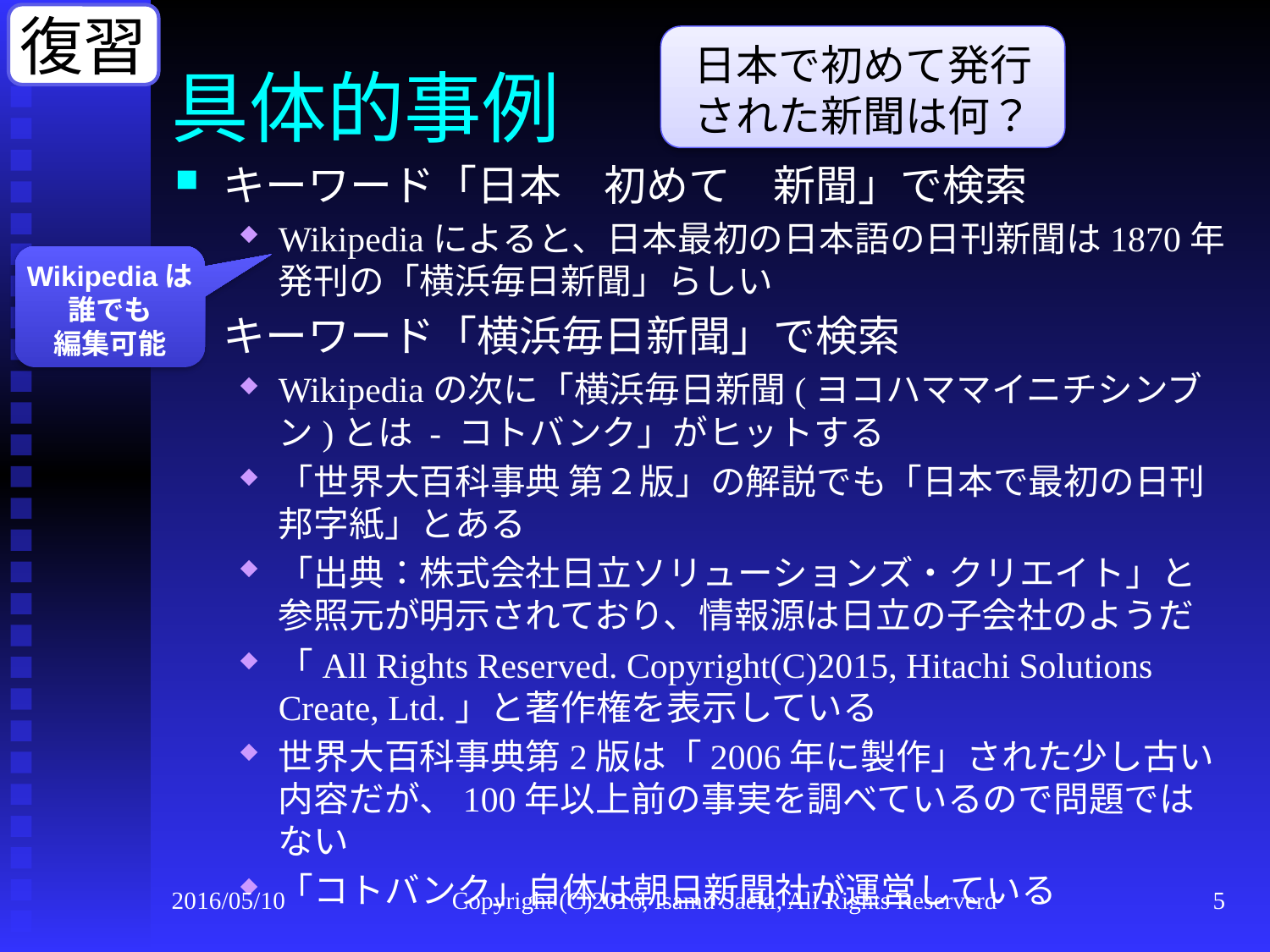

復習
# 具体的事例
日本で初めて発行
された新聞は何？
キーワード「日本　初めて　新聞」で検索
Wikipediaによると、日本最初の日本語の日刊新聞は1870年発刊の「横浜毎日新聞」らしい
キーワード「横浜毎日新聞」で検索
Wikipediaの次に「横浜毎日新聞(ヨコハママイニチシンブン)とは - コトバンク」がヒットする
「世界大百科事典 第２版」の解説でも「日本で最初の日刊邦字紙」とある
「出典：株式会社日立ソリューションズ・クリエイト」と参照元が明示されており、情報源は日立の子会社のようだ
「All Rights Reserved. Copyright(C)2015, Hitachi Solutions Create, Ltd.」と著作権を表示している
世界大百科事典第2版は「2006年に製作」された少し古い内容だが、100年以上前の事実を調べているので問題ではない
「コトバンク」自体は朝日新聞社が運営している
Wikipediaは
誰でも
編集可能
2016/05/10
Copyright (C)2016, Isamu Saeki, All Rights Reserverd
5